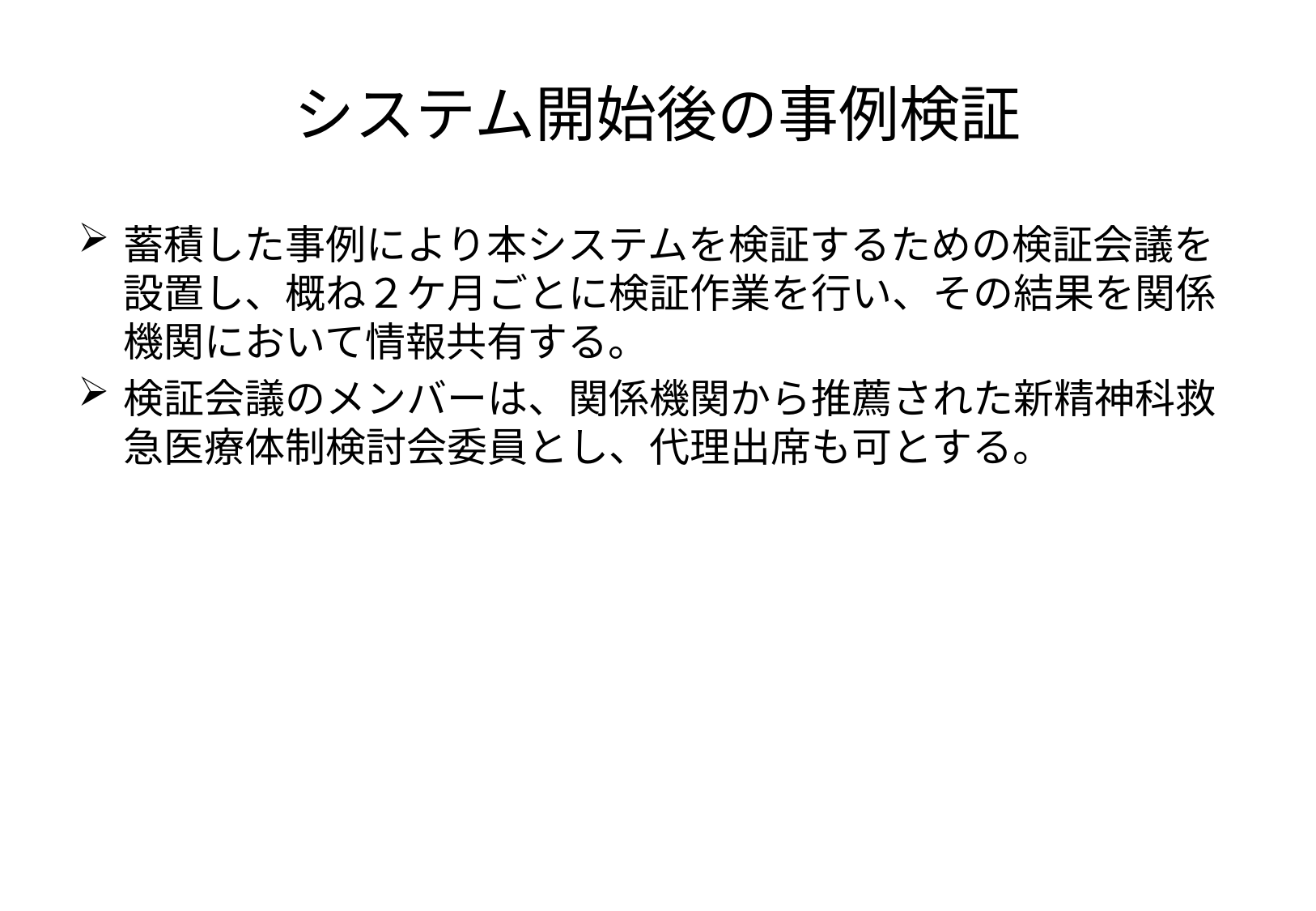

# システム開始後の事例検証
蓄積した事例により本システムを検証するための検証会議を設置し、概ね２ケ月ごとに検証作業を行い、その結果を関係機関において情報共有する。
検証会議のメンバーは、関係機関から推薦された新精神科救急医療体制検討会委員とし、代理出席も可とする。